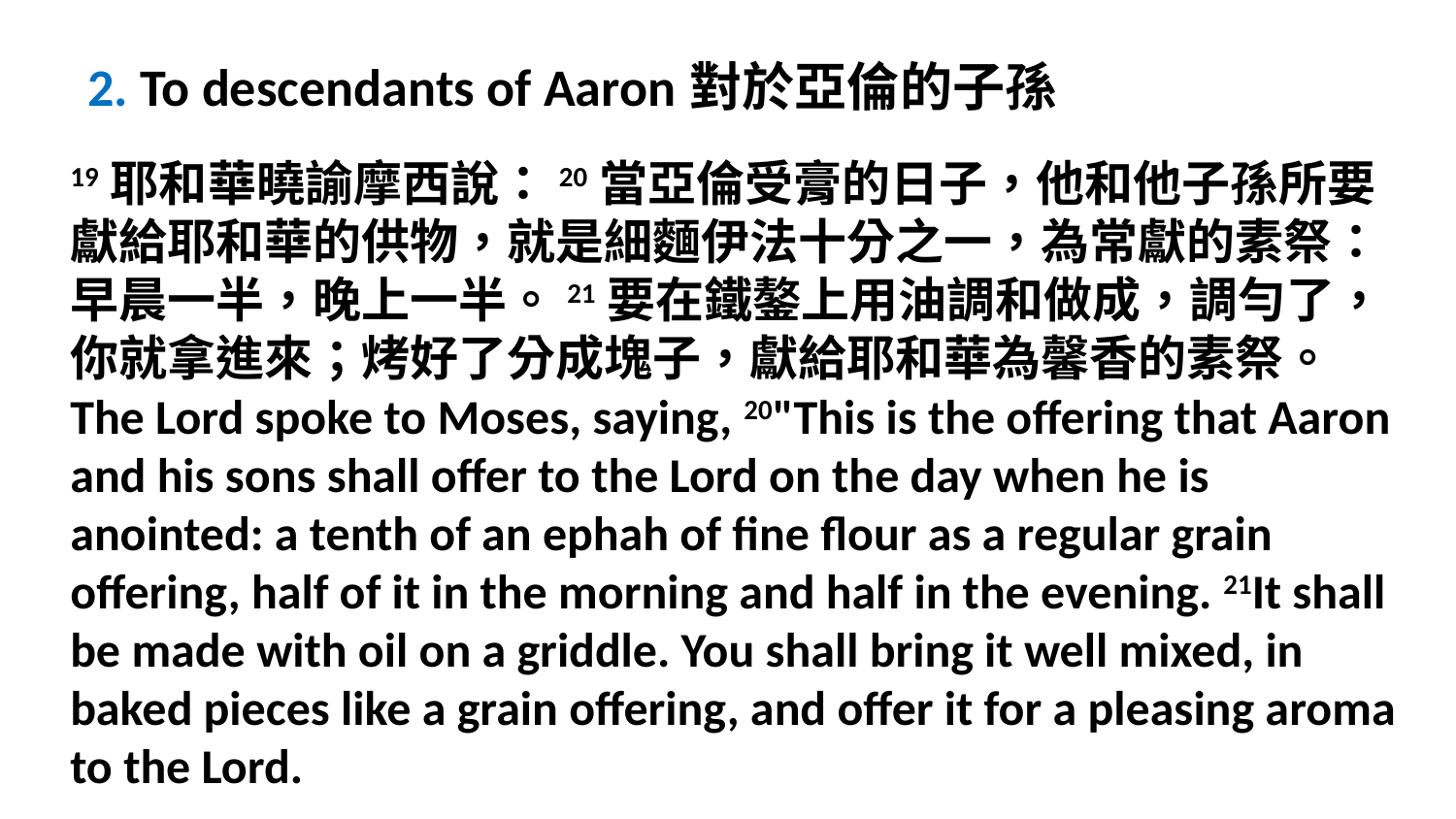

2. To descendants of Aaron對於亞倫的子孫
19耶和華曉諭摩西說：20當亞倫受膏的日子，他和他子孫所要獻給耶和華的供物，就是細麵伊法十分之一，為常獻的素祭：早晨一半，晚上一半。21要在鐵鏊上用油調和做成，調勻了，你就拿進來；烤好了分成塊子，獻給耶和華為馨香的素祭。
The Lord spoke to Moses, saying, 20"This is the offering that Aaron and his sons shall offer to the Lord on the day when he is anointed: a tenth of an ephah of fine flour as a regular grain offering, half of it in the morning and half in the evening. 21It shall be made with oil on a griddle. You shall bring it well mixed, in baked pieces like a grain offering, and offer it for a pleasing aroma to the Lord.